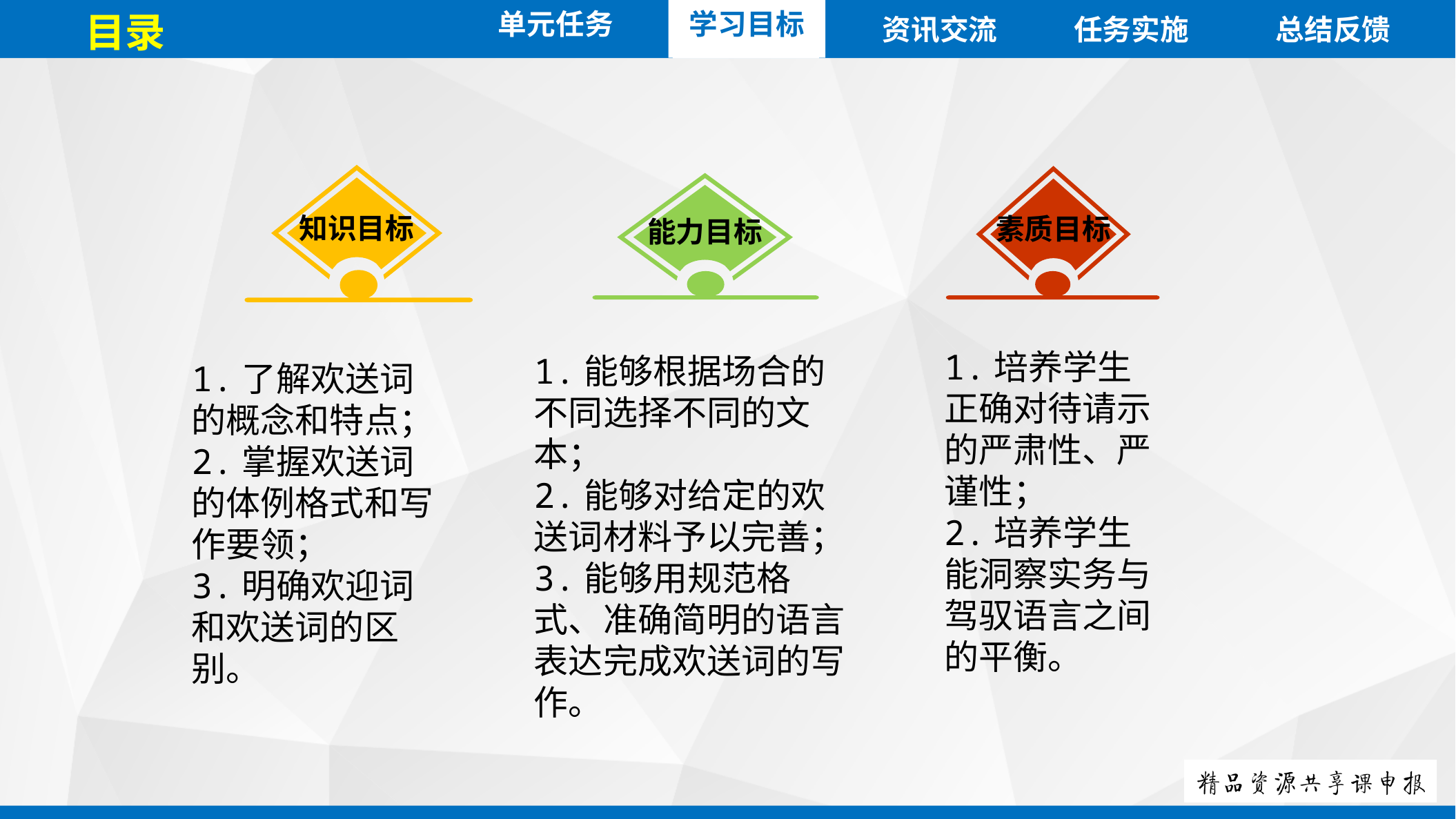

单元任务
目录
资讯交流
任务实施
总结反馈

学习目标

知识目标
素质目标
能力目标

1.培养学生正确对待请示的严肃性、严谨性；
2.培养学生能洞察实务与驾驭语言之间的平衡。
1.能够根据场合的不同选择不同的文本；
2.能够对给定的欢送词材料予以完善；
3.能够用规范格式、准确简明的语言表达完成欢送词的写作。
1.了解欢送词的概念和特点；
2.掌握欢送词的体例格式和写作要领；
3.明确欢迎词和欢送词的区别。